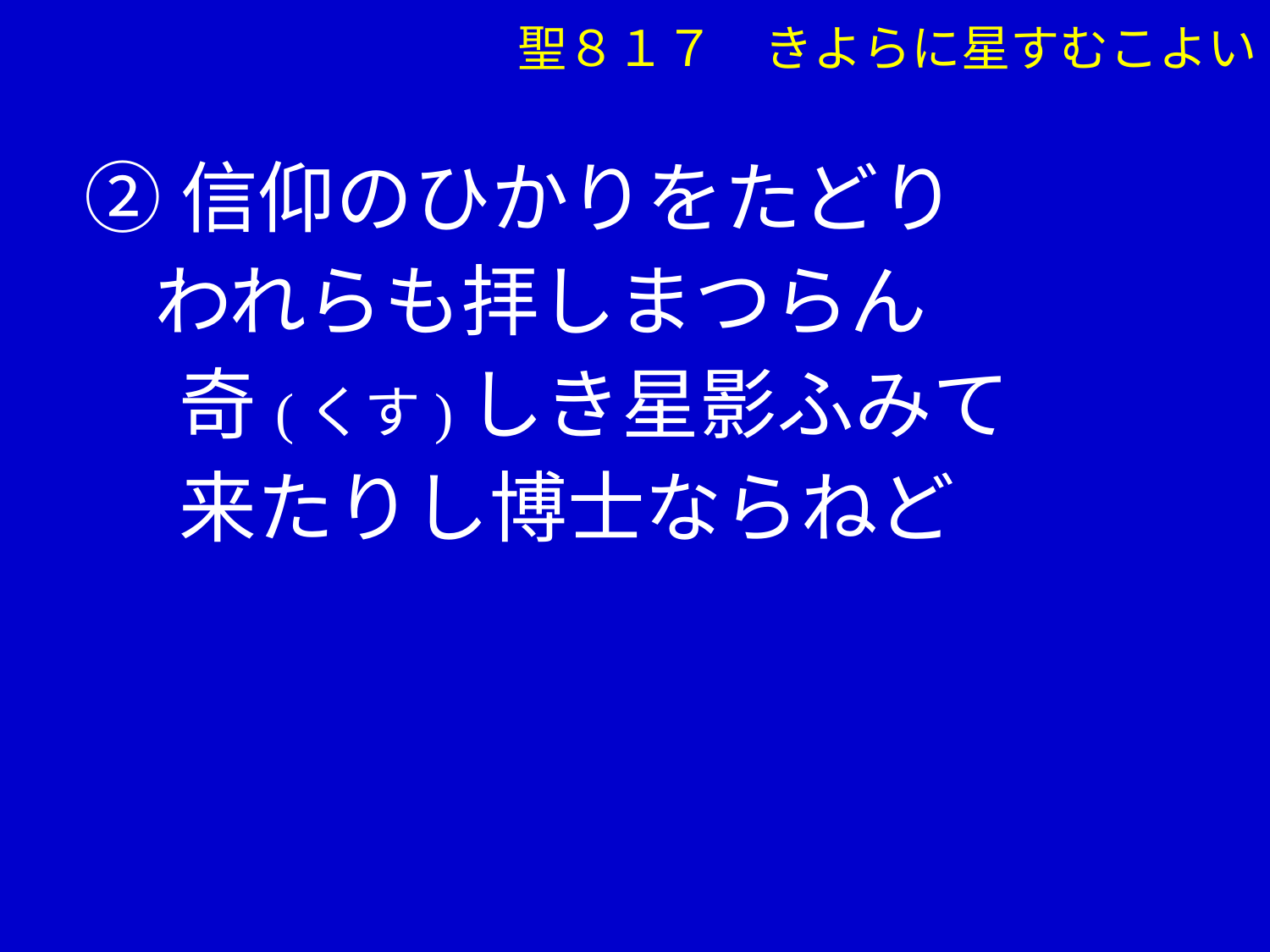

聖８１７　きよらに星すむこよい

②信仰のひかりをたどり
   われらも拝しまつらん
　 奇(くす)しき星影ふみて
　 来たりし博士ならねど